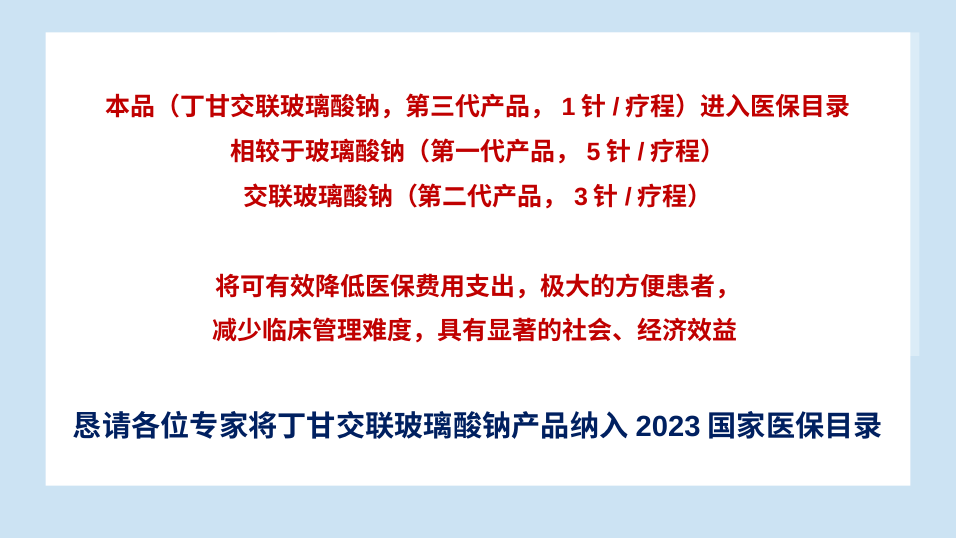

本品（丁甘交联玻璃酸钠，第三代产品，1针/疗程）进入医保目录
相较于玻璃酸钠（第一代产品，5针/疗程）
交联玻璃酸钠（第二代产品，3针/疗程）

将可有效降低医保费用支出，极大的方便患者，
减少临床管理难度，具有显著的社会、经济效益

恳请各位专家将丁甘交联玻璃酸钠产品纳入2023国家医保目录